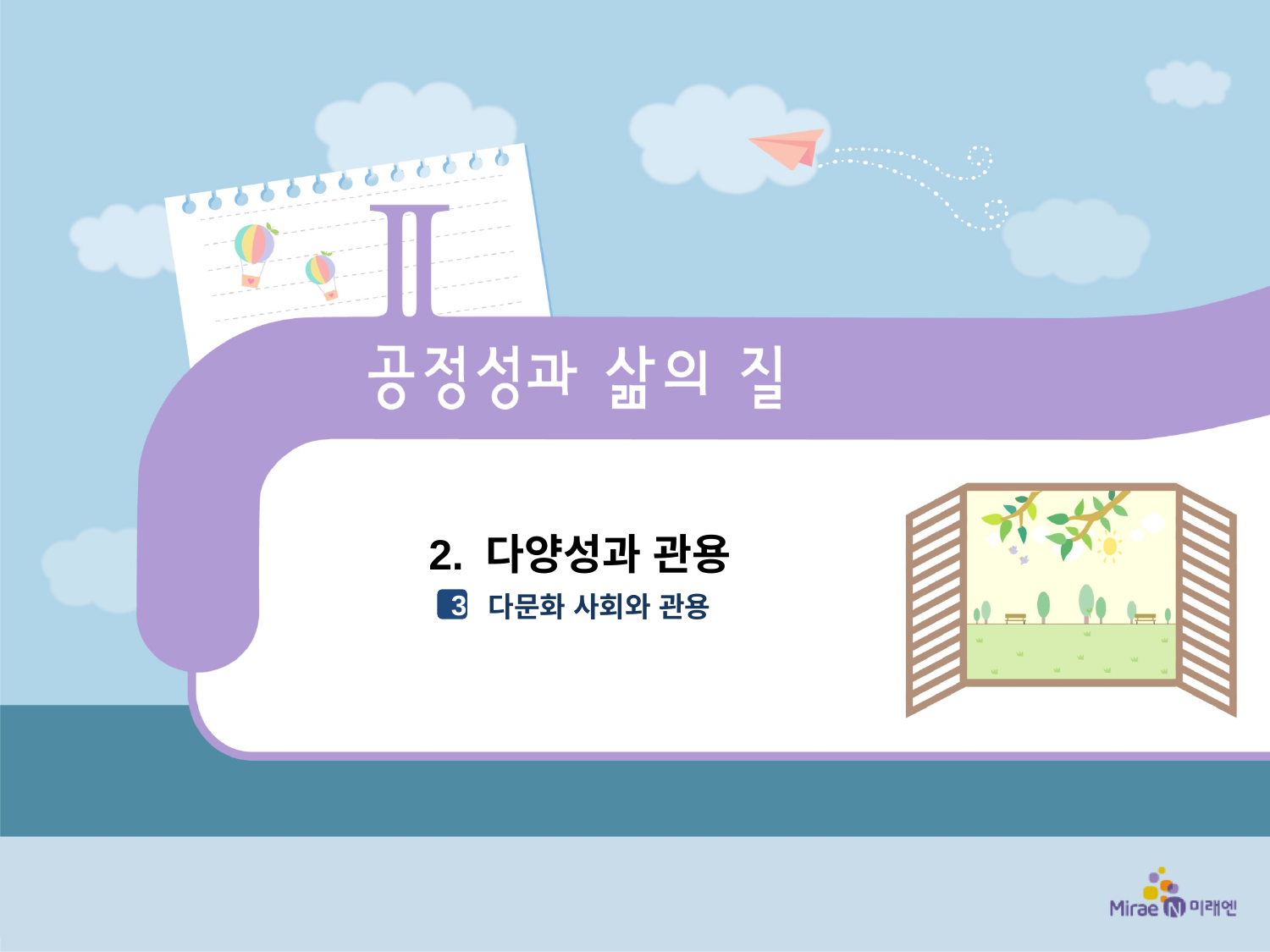

2. 다양성과 관용
 다문화 사회와 관용
3